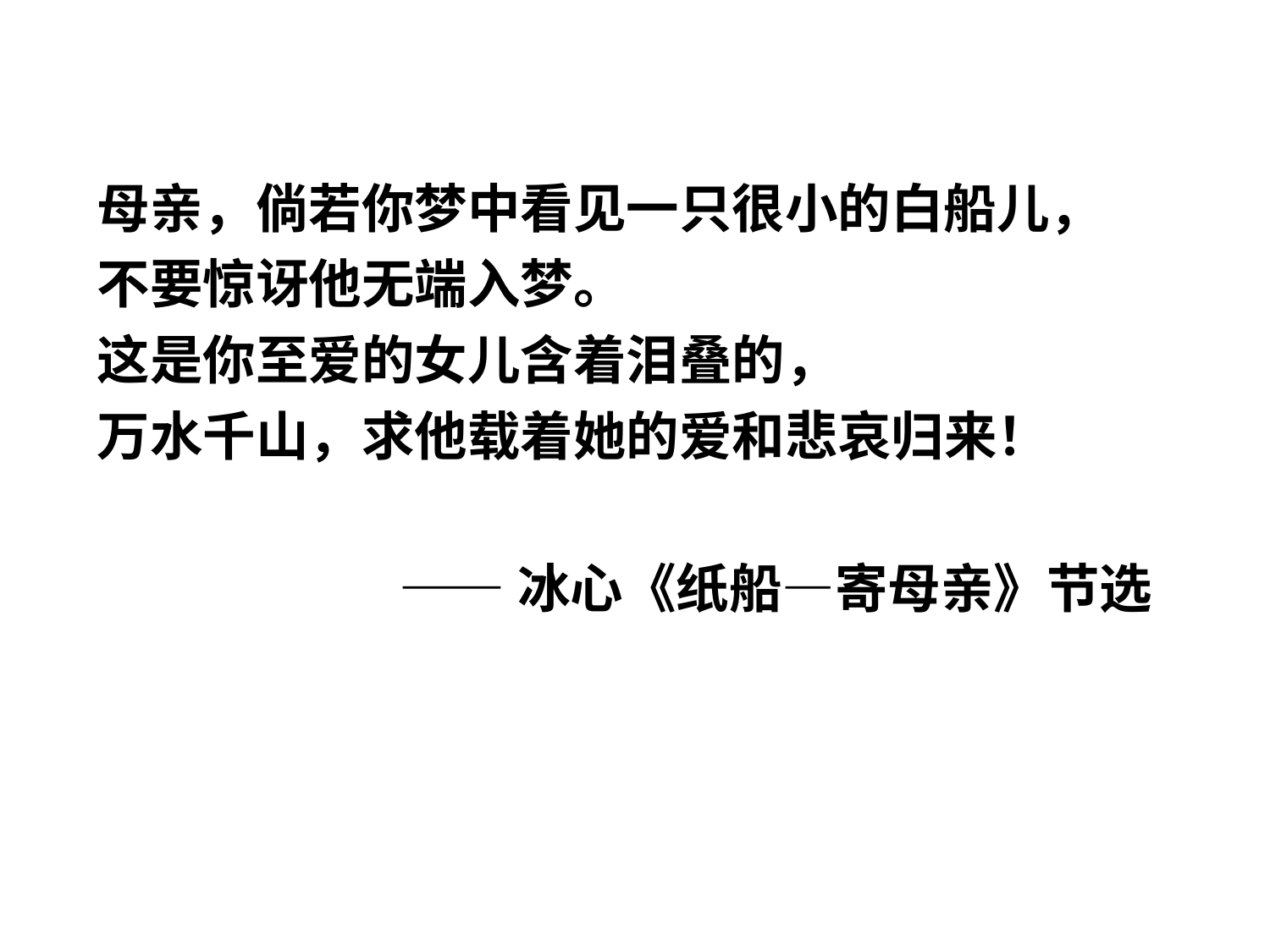

母亲，倘若你梦中看见一只很小的白船儿，
不要惊讶他无端入梦。
这是你至爱的女儿含着泪叠的，
万水千山，求他载着她的爱和悲哀归来！

——冰心《纸船—寄母亲》节选